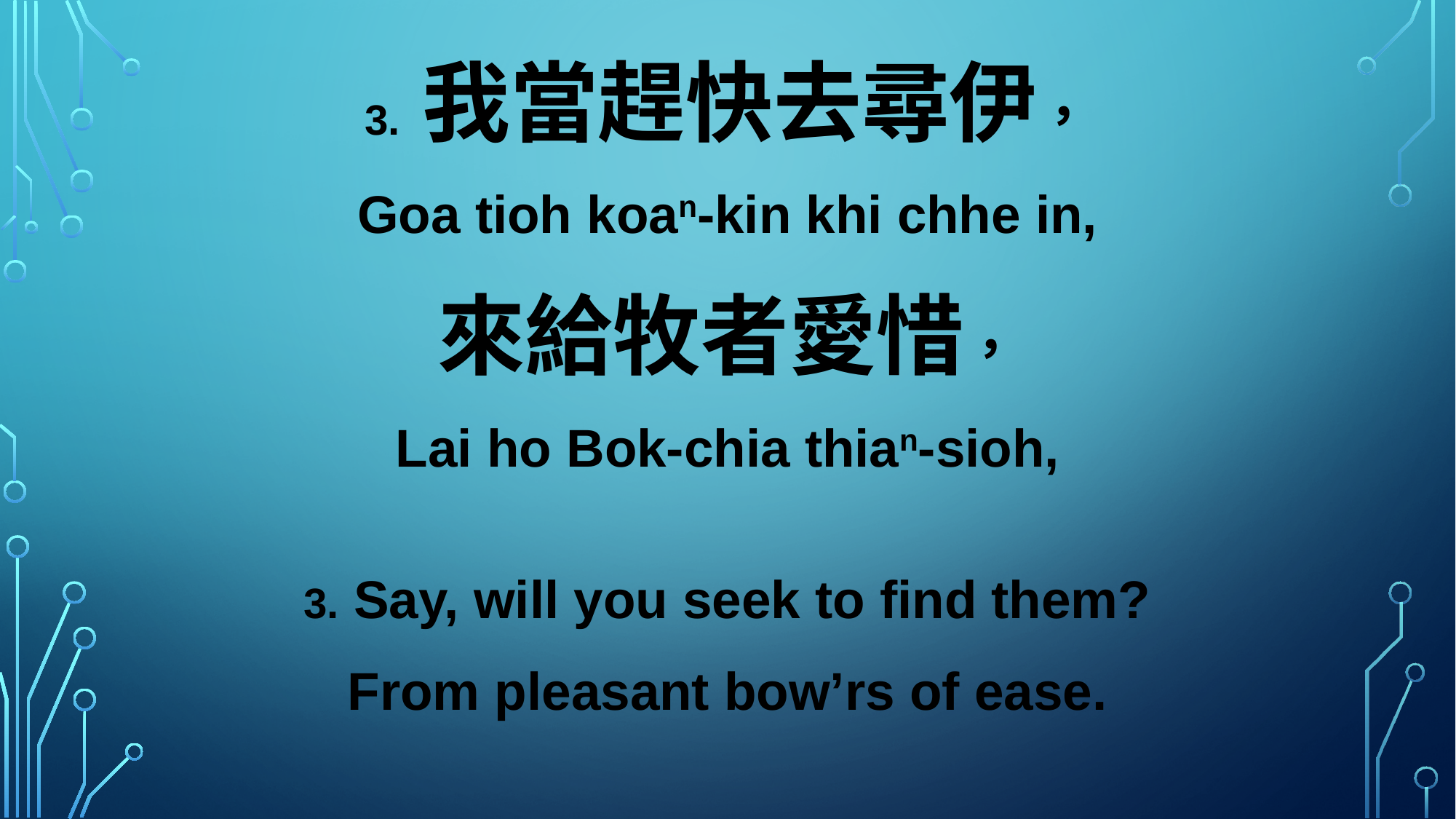

3. 我當趕快去尋伊，
Goa tioh koan-kin khi chhe in,
來給牧者愛惜，
Lai ho Bok-chia thian-sioh,

3. Say, will you seek to find them?
From pleasant bow’rs of ease.